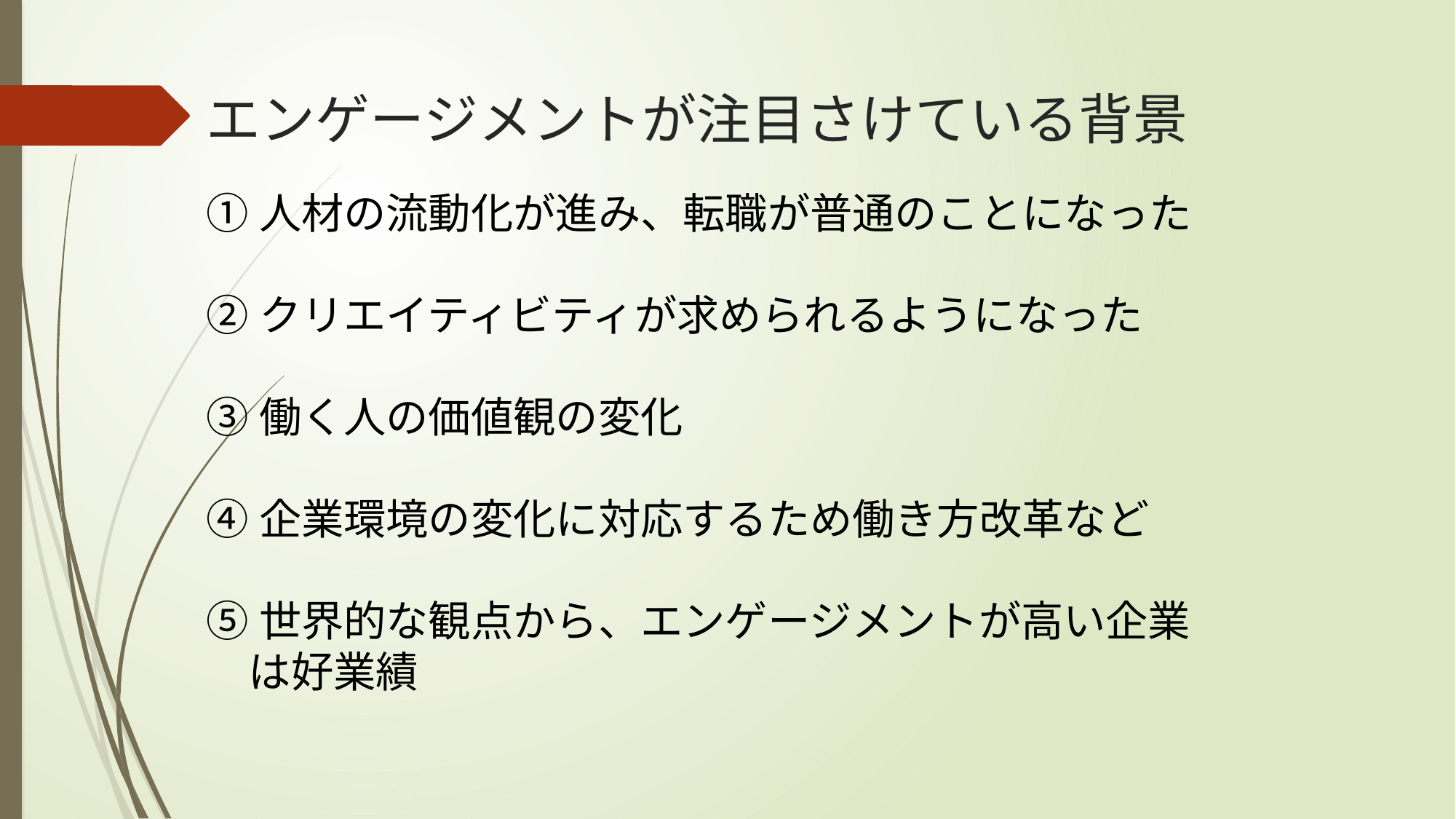

# エンゲージメントが注目さけている背景
①人材の流動化が進み、転職が普通のことになった

②クリエイティビティが求められるようになった

③働く人の価値観の変化

④企業環境の変化に対応するため働き方改革など

⑤世界的な観点から、エンゲージメントが高い企業
　は好業績